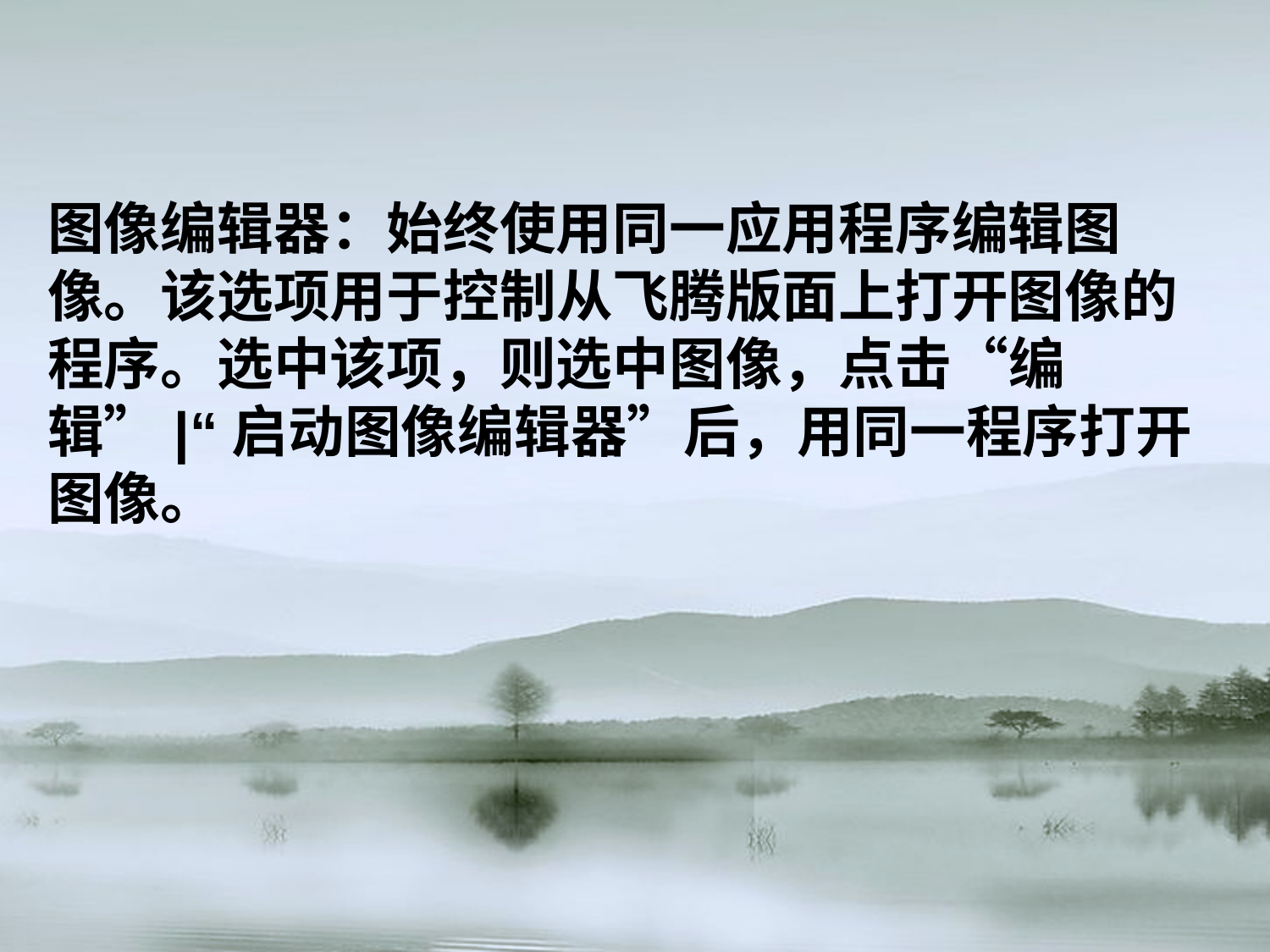

#
图像编辑器：始终使用同一应用程序编辑图像。该选项用于控制从飞腾版面上打开图像的程序。选中该项，则选中图像，点击“编辑”|“启动图像编辑器”后，用同一程序打开图像。